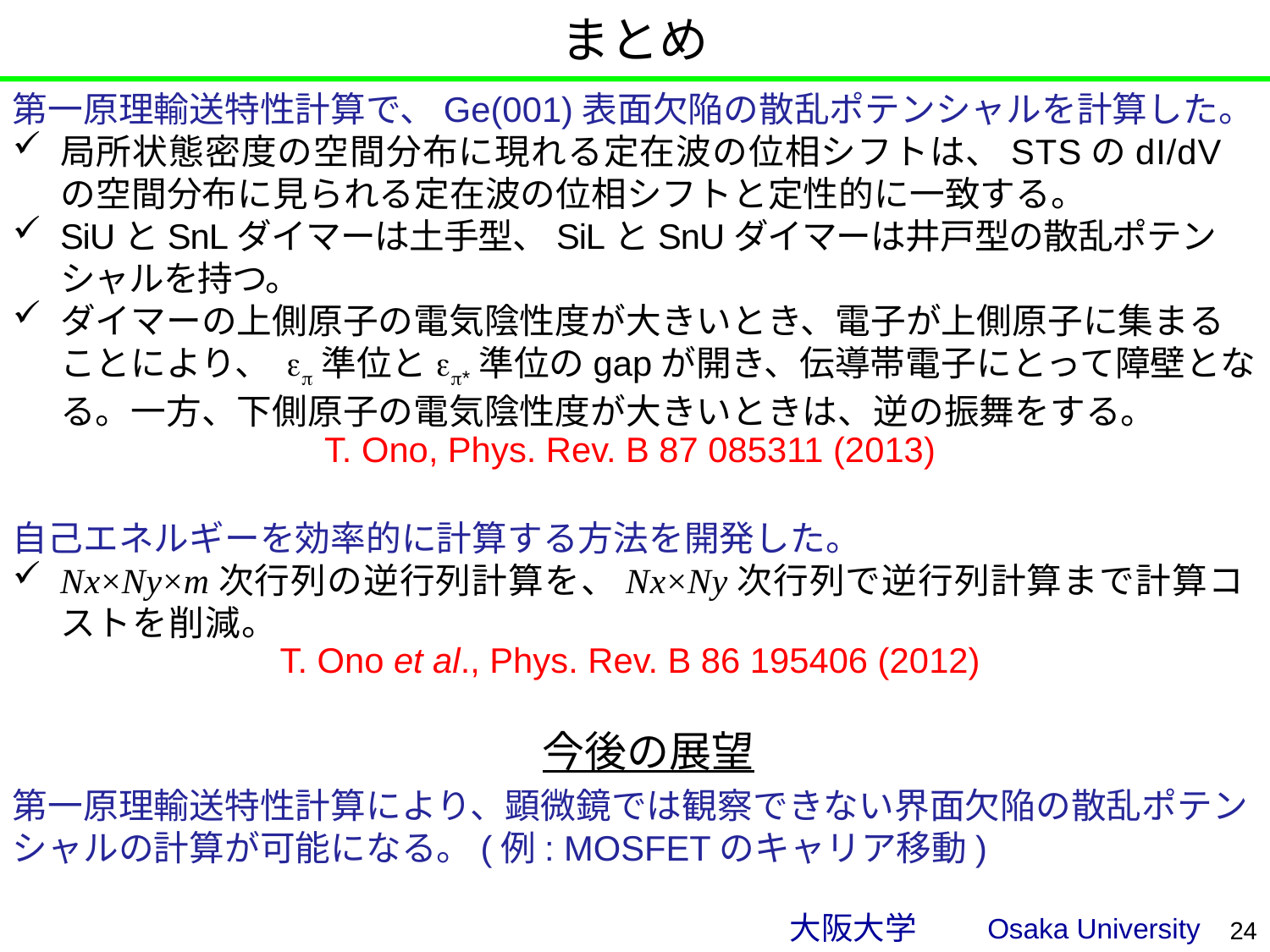

# まとめ
第一原理輸送特性計算で、Ge(001)表面欠陥の散乱ポテンシャルを計算した。
局所状態密度の空間分布に現れる定在波の位相シフトは、STSのdI/dVの空間分布に見られる定在波の位相シフトと定性的に一致する。
SiUとSnLダイマーは土手型、SiLとSnUダイマーは井戸型の散乱ポテンシャルを持つ。
ダイマーの上側原子の電気陰性度が大きいとき、電子が上側原子に集まることにより、 επ準位とεπ*準位のgapが開き、伝導帯電子にとって障壁となる。一方、下側原子の電気陰性度が大きいときは、逆の振舞をする。

自己エネルギーを効率的に計算する方法を開発した。
Nx×Ny×m次行列の逆行列計算を、Nx×Ny次行列で逆行列計算まで計算コストを削減。
T. Ono, Phys. Rev. B 87 085311 (2013)
T. Ono et al., Phys. Rev. B 86 195406 (2012)
今後の展望
第一原理輸送特性計算により、顕微鏡では観察できない界面欠陥の散乱ポテンシャルの計算が可能になる。(例: MOSFETのキャリア移動)
24